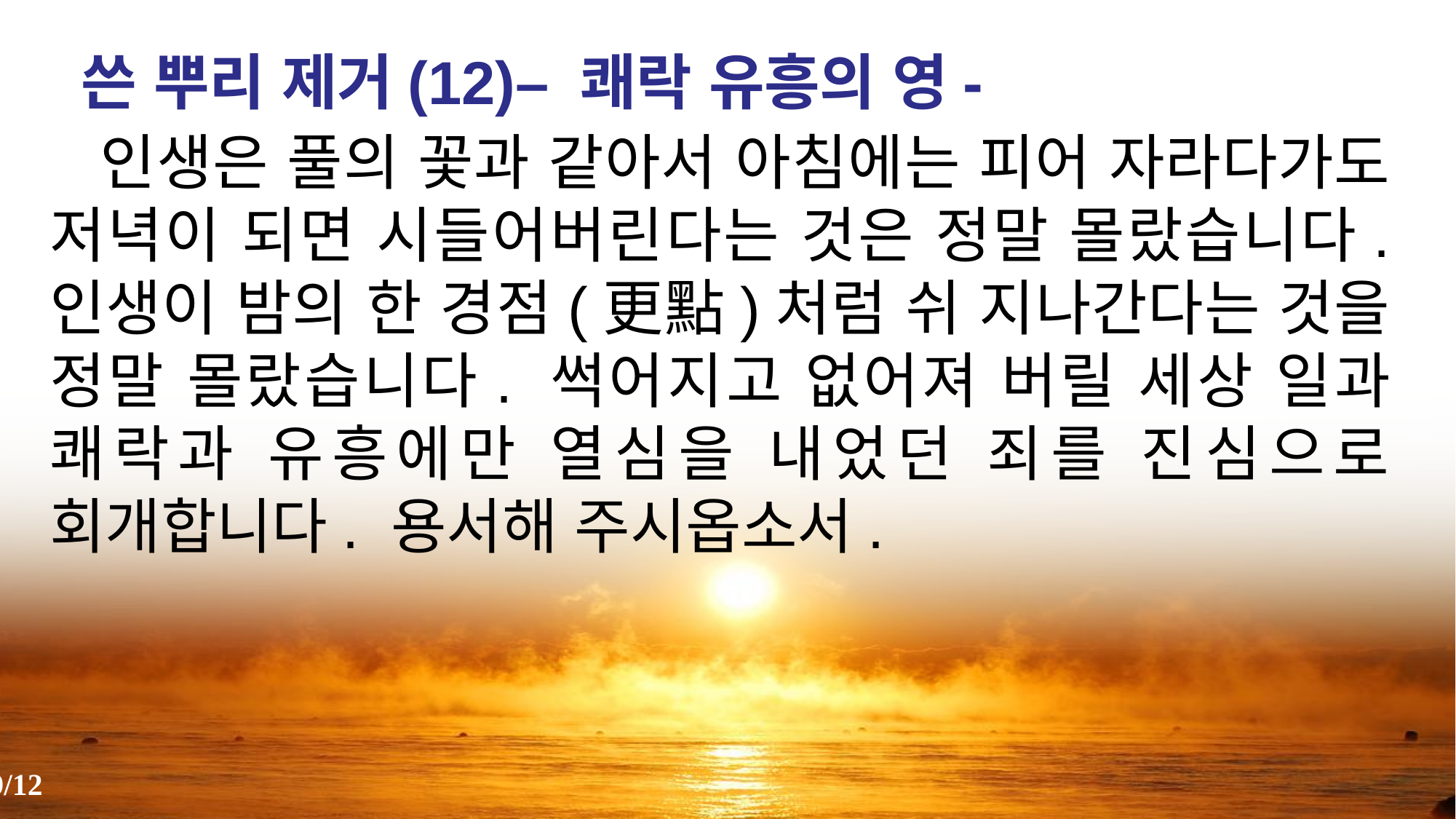

쓴 뿌리 제거(12)– 쾌락 유흥의 영-
  인생은 풀의 꽃과 같아서 아침에는 피어 자라다가도 저녁이 되면 시들어버린다는 것은 정말 몰랐습니다. 인생이 밤의 한 경점(更點)처럼 쉬 지나간다는 것을 정말 몰랐습니다. 썩어지고 없어져 버릴 세상 일과 쾌락과 유흥에만 열심을 내었던 죄를 진심으로 회개합니다. 용서해 주시옵소서.